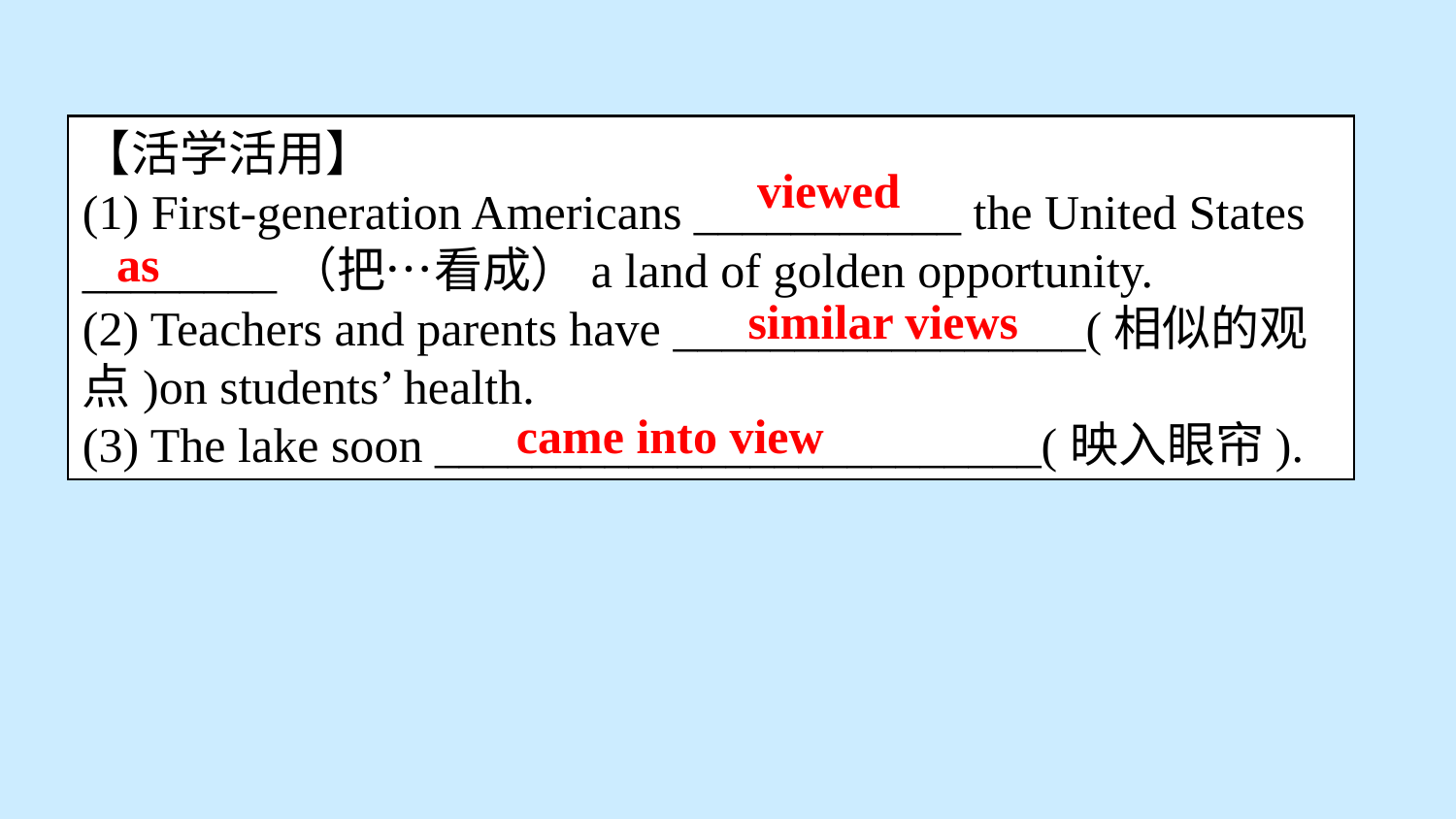

【活学活用】
(1) First-generation Americans ___________ the United States ________（把…看成）a land of golden opportunity.
(2) Teachers and parents have _________________(相似的观点)on students’ health.
(3) The lake soon _________________________(映入眼帘).
viewed
as
similar views
came into view